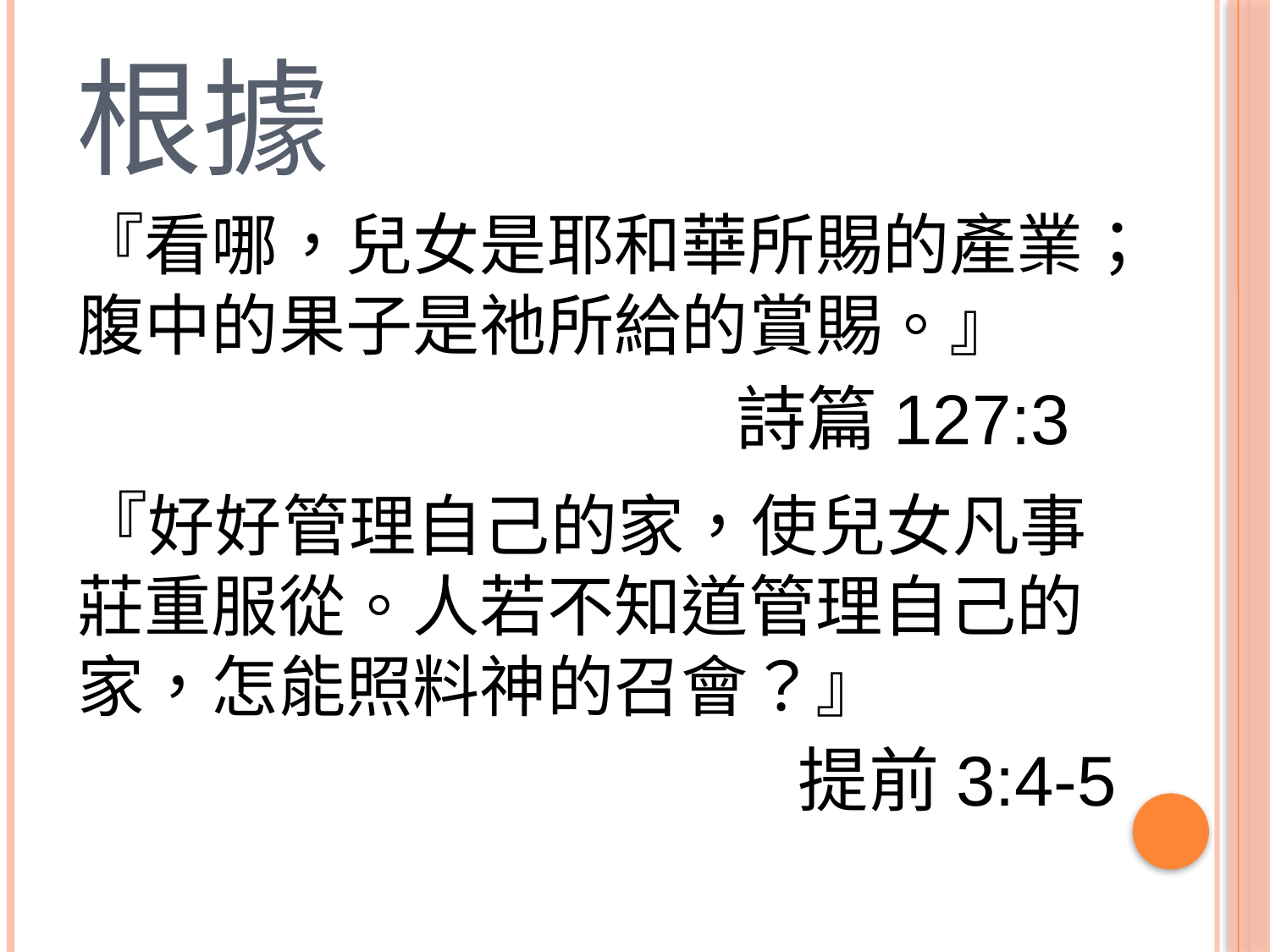

# 根據
『看哪，兒女是耶和華所賜的產業；腹中的果子是祂所給的賞賜。』
詩篇127:3
『好好管理自己的家，使兒女凡事莊重服從。人若不知道管理自己的家，怎能照料神的召會？』
提前3:4-5